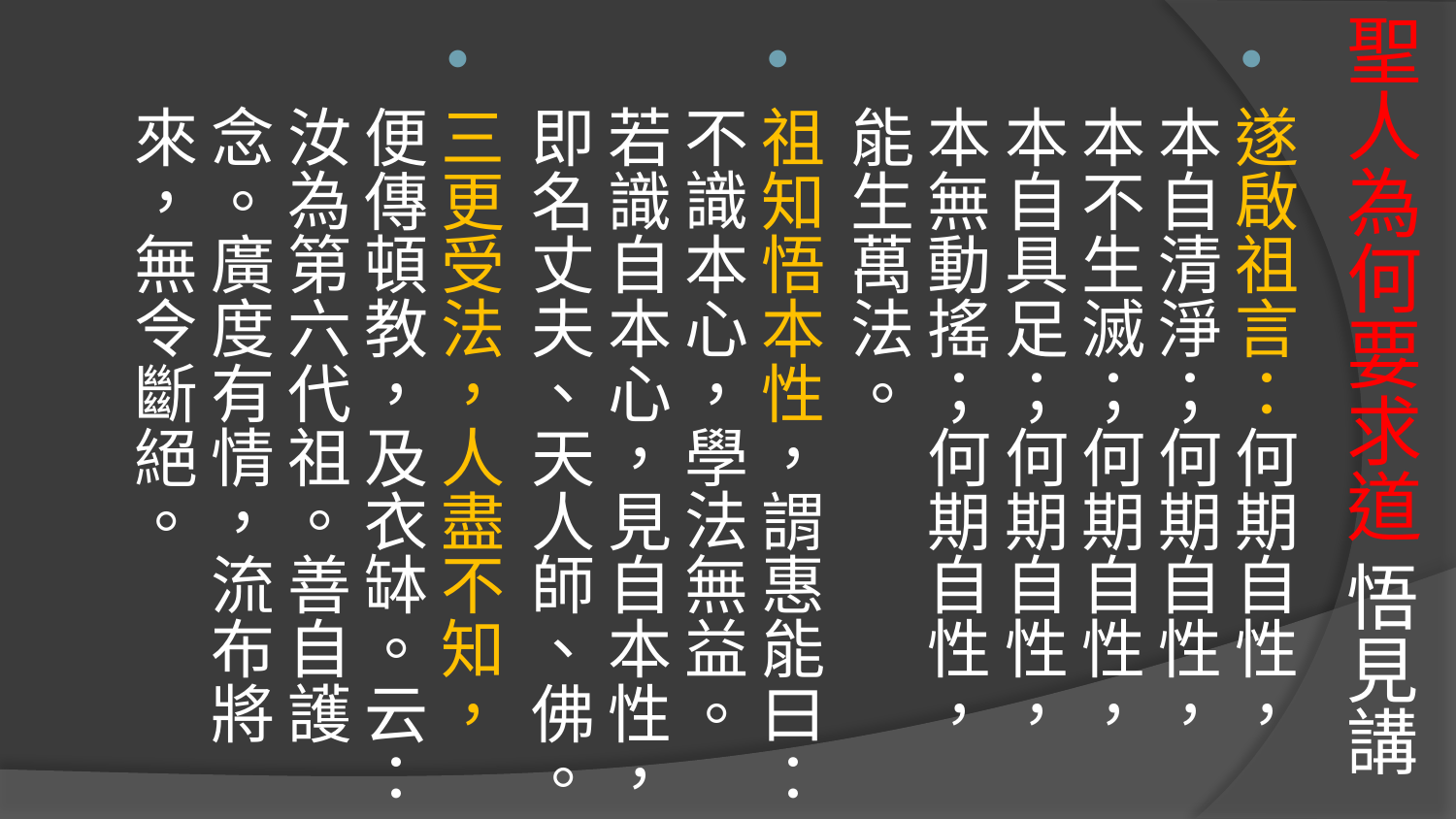

# 聖人為何要求道 悟見講
遂啟祖言：何期自性，本自清淨；何期自性，本不生滅；何期自性，本自具足；何期自性，本無動搖；何期自性，能生萬法。
祖知悟本性，謂惠能曰：不識本心，學法無益。若識自本心，見自本性，即名丈夫、天人師、佛。
三更受法，人盡不知，便傳頓教，及衣缽。云：汝為第六代祖。善自護念。廣度有情，流布將來，無令斷絕。